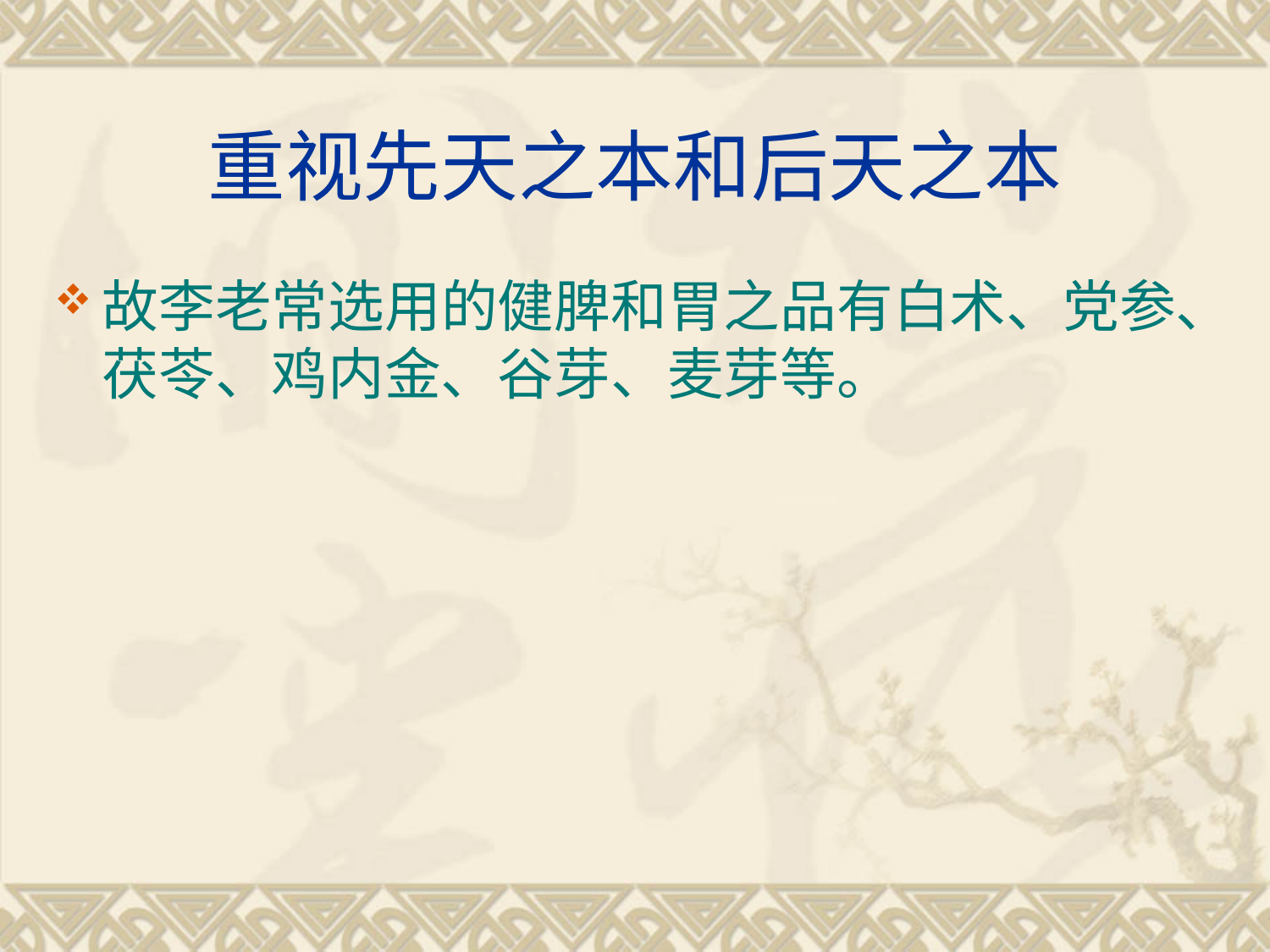

# 重视先天之本和后天之本
故李老常选用的健脾和胃之品有白术、党参、茯苓、鸡内金、谷芽、麦芽等。